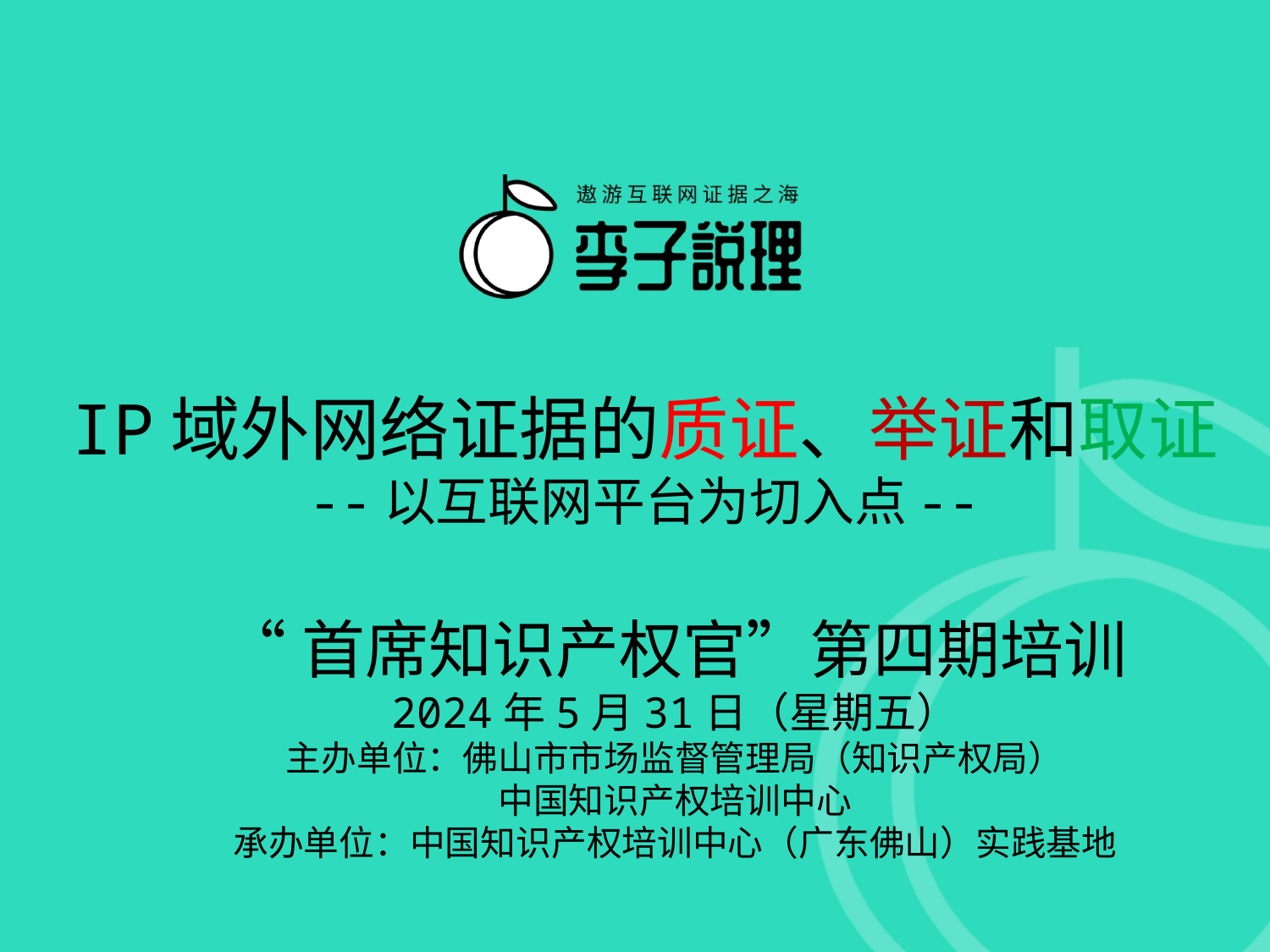

# IP域外网络证据的质证、举证和取证 --以互联网平台为切入点--

“首席知识产权官”第四期培训
2024年5月31日（星期五）
主办单位：佛山市市场监督管理局（知识产权局）
中国知识产权培训中心
承办单位：中国知识产权培训中心（广东佛山）实践基地